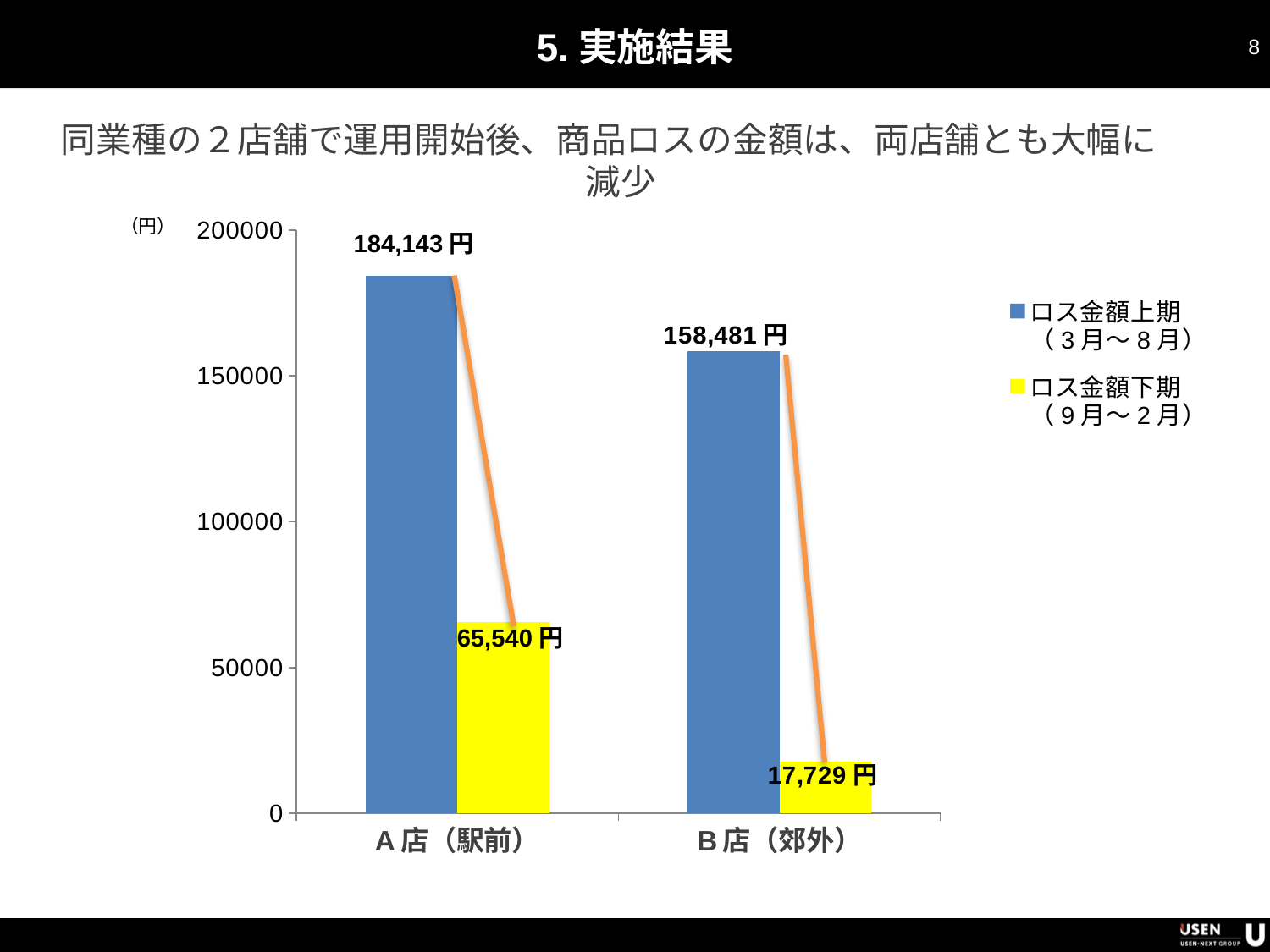

# 5.実施結果
8
同業種の２店舗で運用開始後、商品ロスの金額は、両店舗とも大幅に減少

### Chart

| Category | ロス金額上期
（3月～8月） | ロス金額下期
（9月～2月） |
|---|---|---|
| A店（駅前） | 184143.0 | 65540.0 |
| B店（郊外） | 158481.0 | 17729.0 |
（円）
184,143円
65,540円